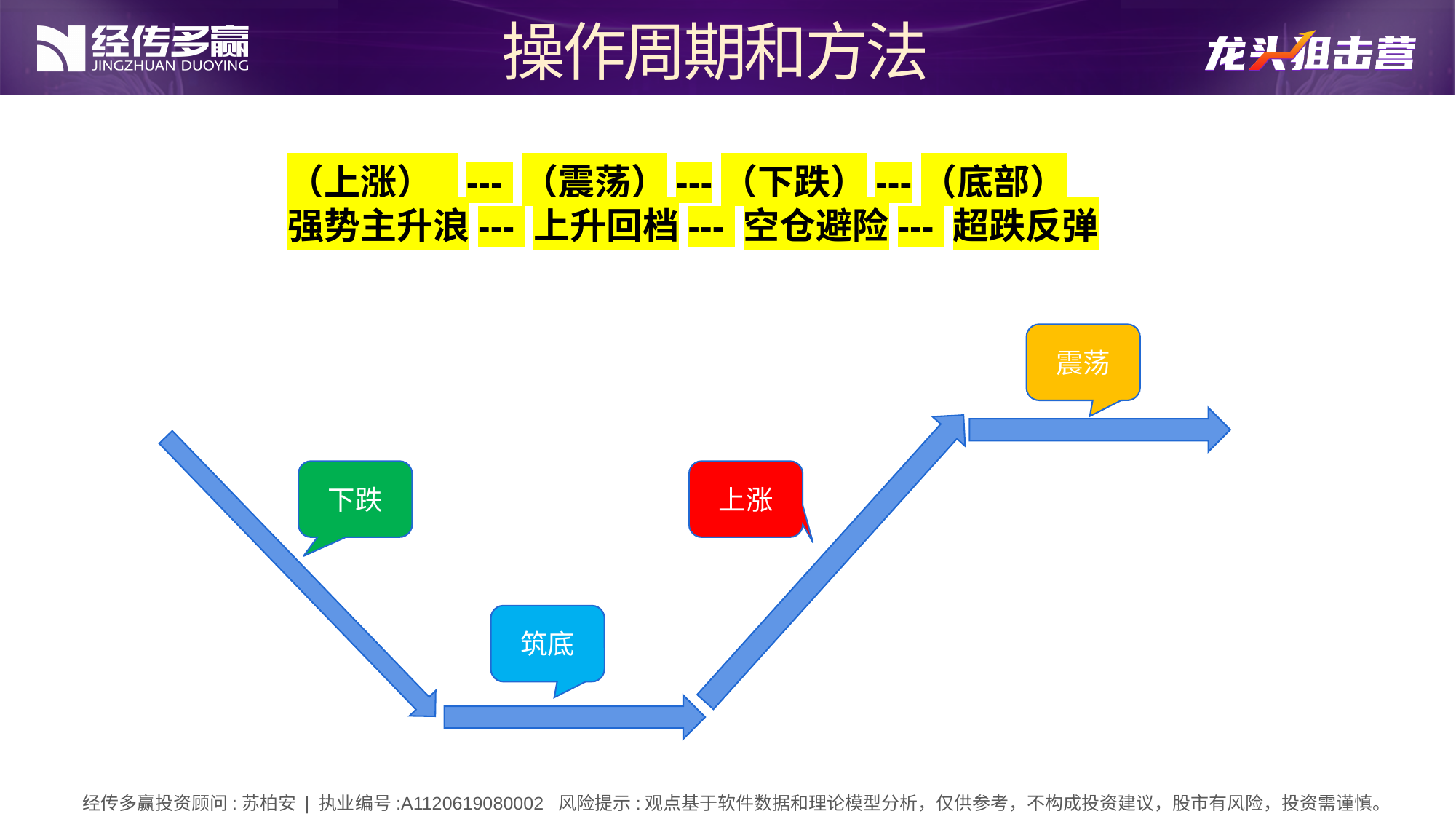

操作周期和方法
（上涨）   --- （震荡）---（下跌）---（底部）
强势主升浪--- 上升回档--- 空仓避险--- 超跌反弹
震荡

下跌
上涨

筑底